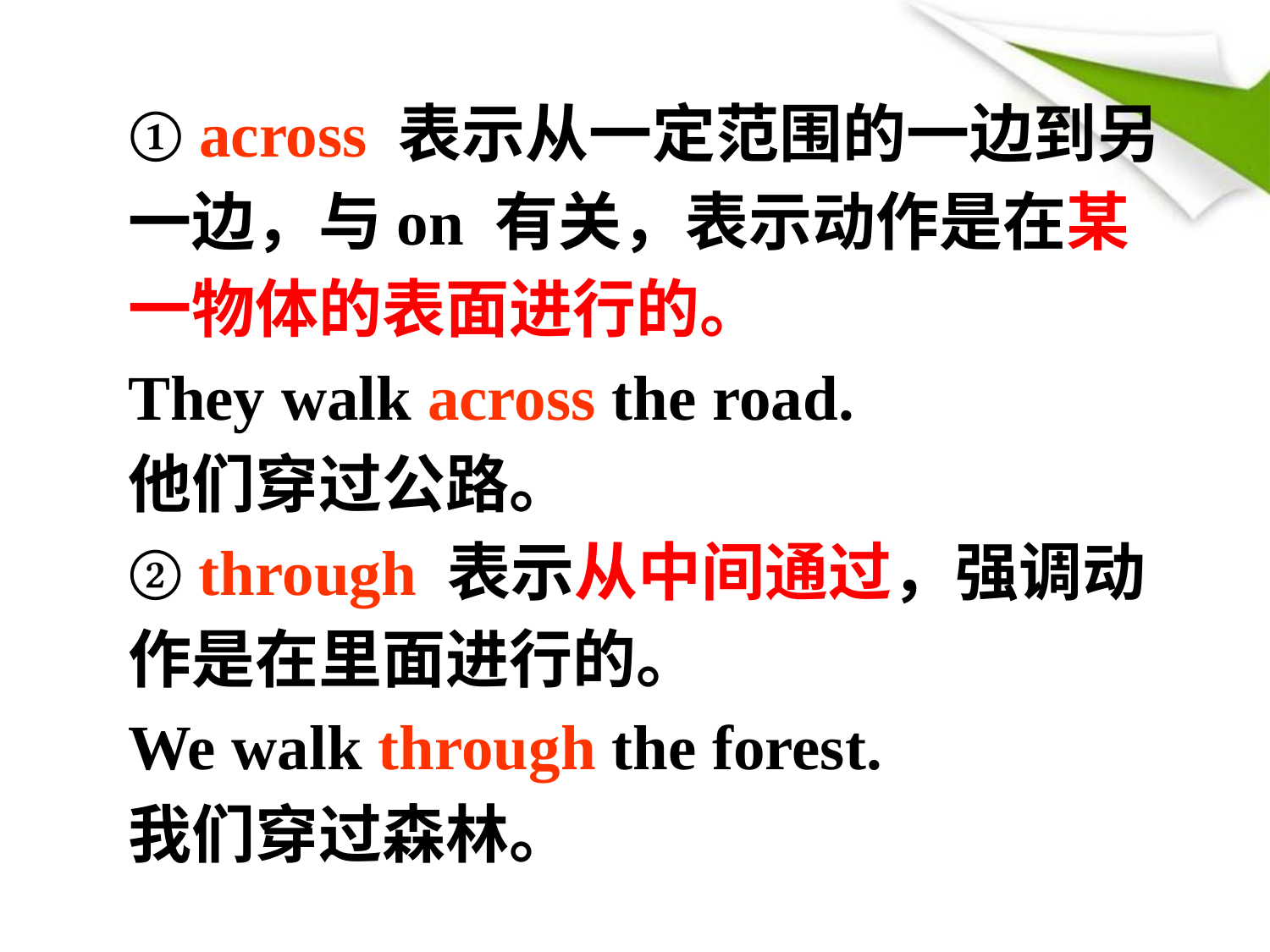

① across 表示从一定范围的一边到另
一边，与on 有关，表示动作是在某
一物体的表面进行的。
They walk across the road.
他们穿过公路。
② through 表示从中间通过，强调动
作是在里面进行的。
We walk through the forest.
我们穿过森林。